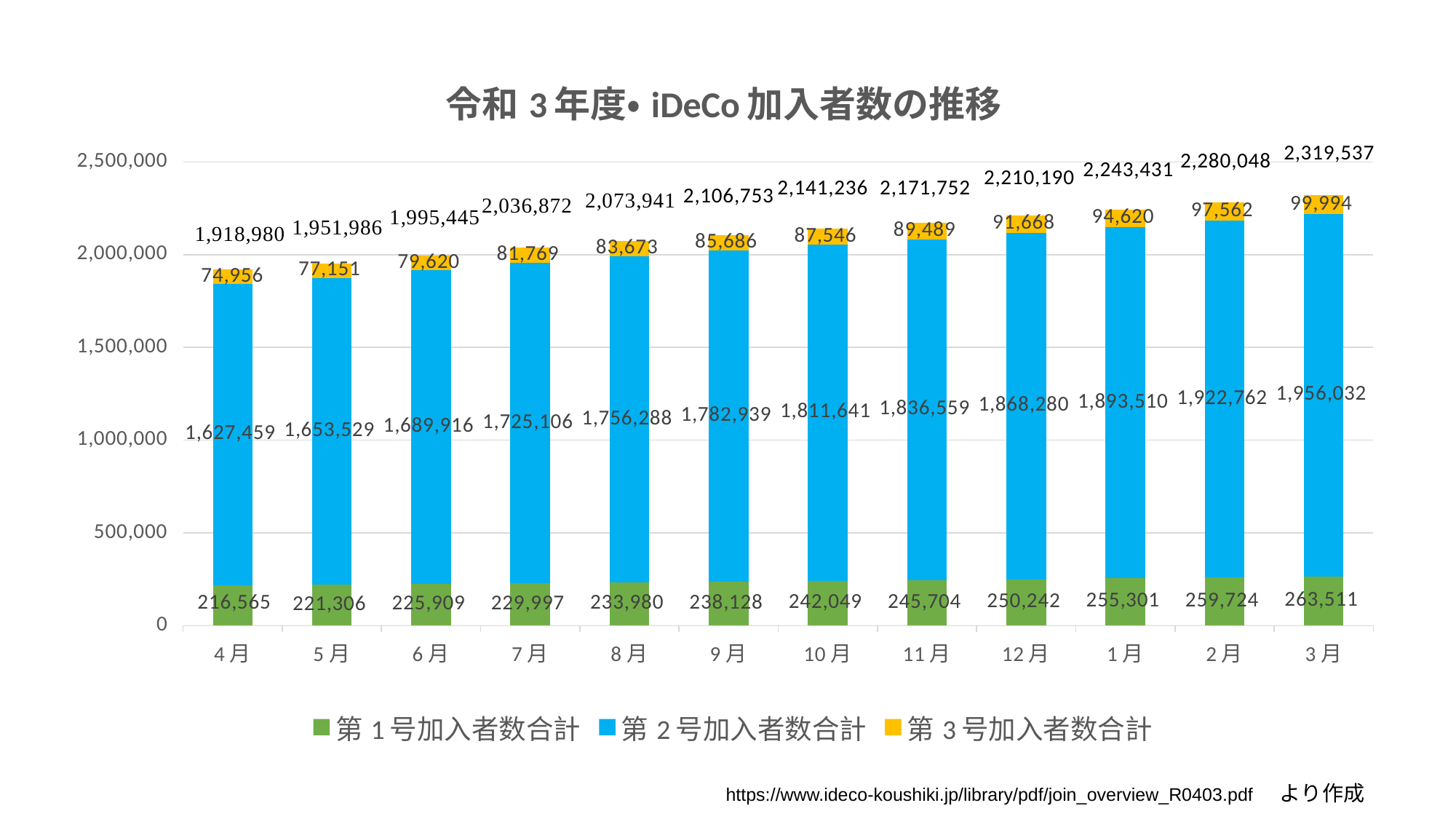

### Chart: 令和3年度・iDeCo加入者数の推移

| Category | 第1号加入者数合計 | 第2号加入者数合計 | 第3号加入者数合計 |
|---|---|---|---|
| 4月 | 216565.0 | 1627459.0 | 74956.0 |
| 5月 | 221306.0 | 1653529.0 | 77151.0 |
| 6月 | 225909.0 | 1689916.0 | 79620.0 |
| 7月 | 229997.0 | 1725106.0 | 81769.0 |
| 8月 | 233980.0 | 1756288.0 | 83673.0 |
| 9月 | 238128.0 | 1782939.0 | 85686.0 |
| 10月 | 242049.0 | 1811641.0 | 87546.0 |
| 11月 | 245704.0 | 1836559.0 | 89489.0 |
| 12月 | 250242.0 | 1868280.0 | 91668.0 |
| 1月 | 255301.0 | 1893510.0 | 94620.0 |
| 2月 | 259724.0 | 1922762.0 | 97562.0 |
| 3月 | 263511.0 | 1956032.0 | 99994.0 |
https://www.ideco-koushiki.jp/library/pdf/join_overview_R0403.pdf　より作成